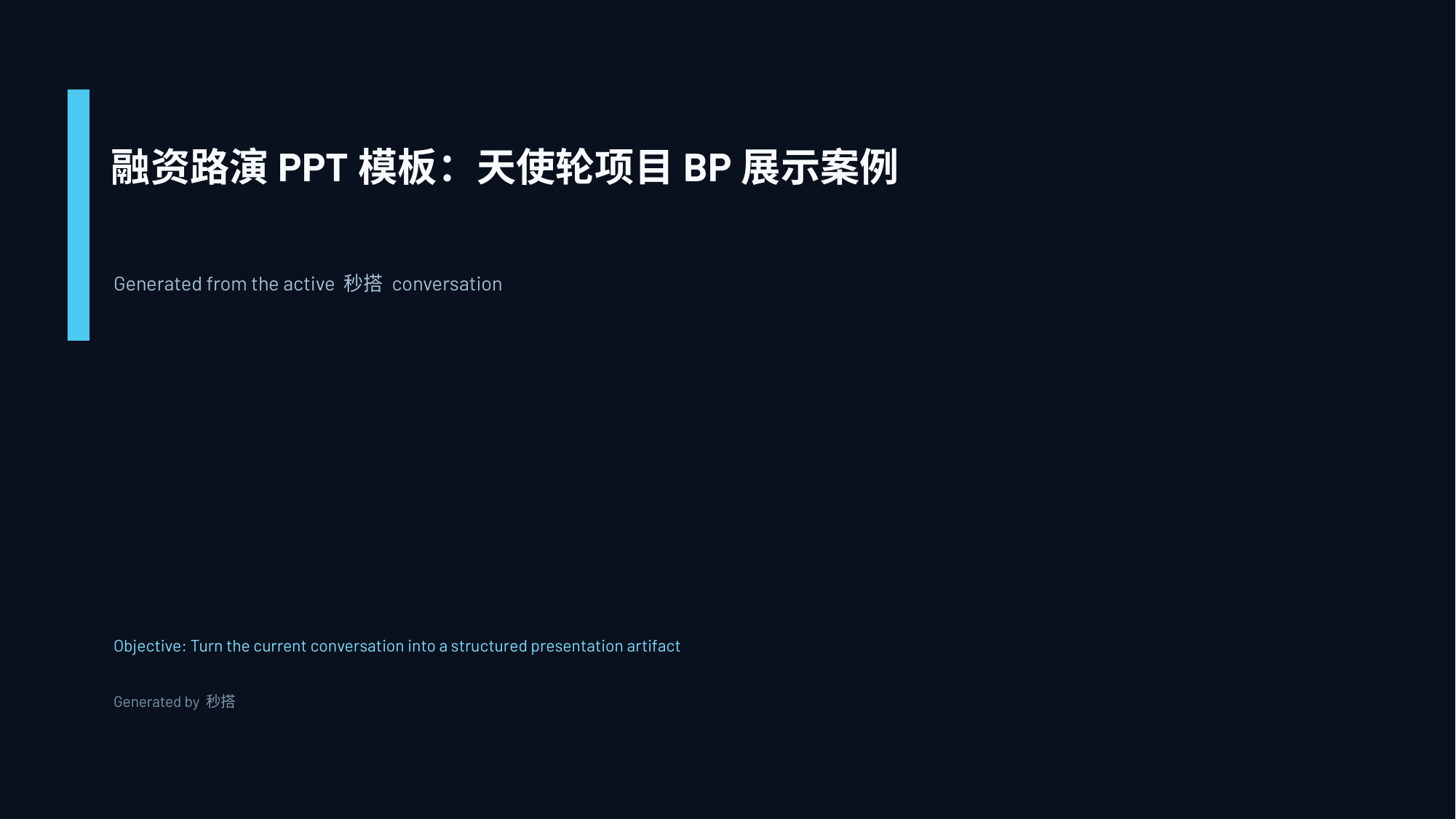

融资路演PPT模板：天使轮项目BP展示案例
Generated from the active 秒搭 conversation
Objective: Turn the current conversation into a structured presentation artifact
Generated by 秒搭